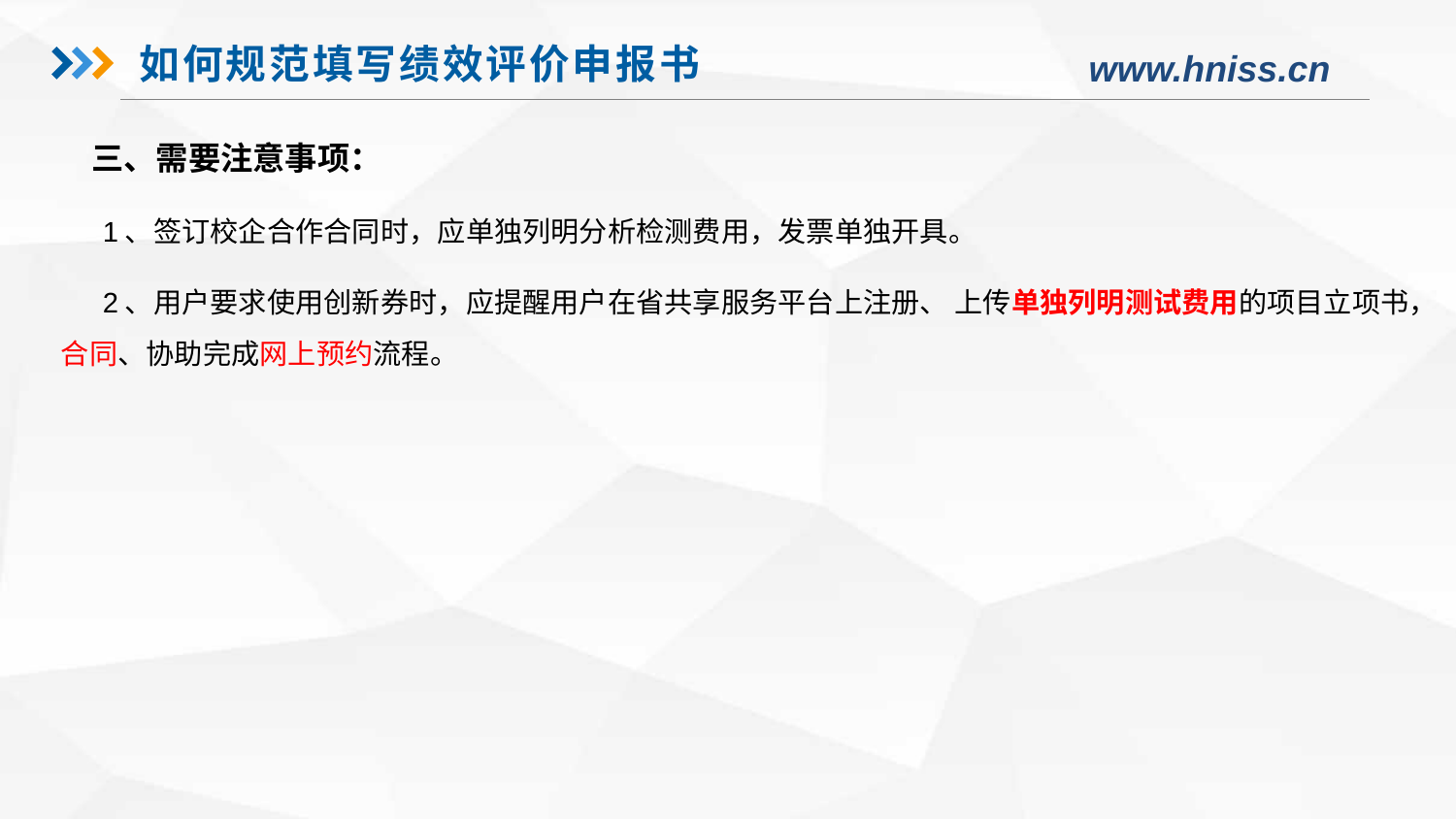

如何规范填写绩效评价申报书

    三、需要注意事项：
      1、签订校企合作合同时，应单独列明分析检测费用，发票单独开具。
      2、用户要求使用创新券时，应提醒用户在省共享服务平台上注册、 上传单独列明测试费用的项目立项书， 合同、协助完成网上预约流程。